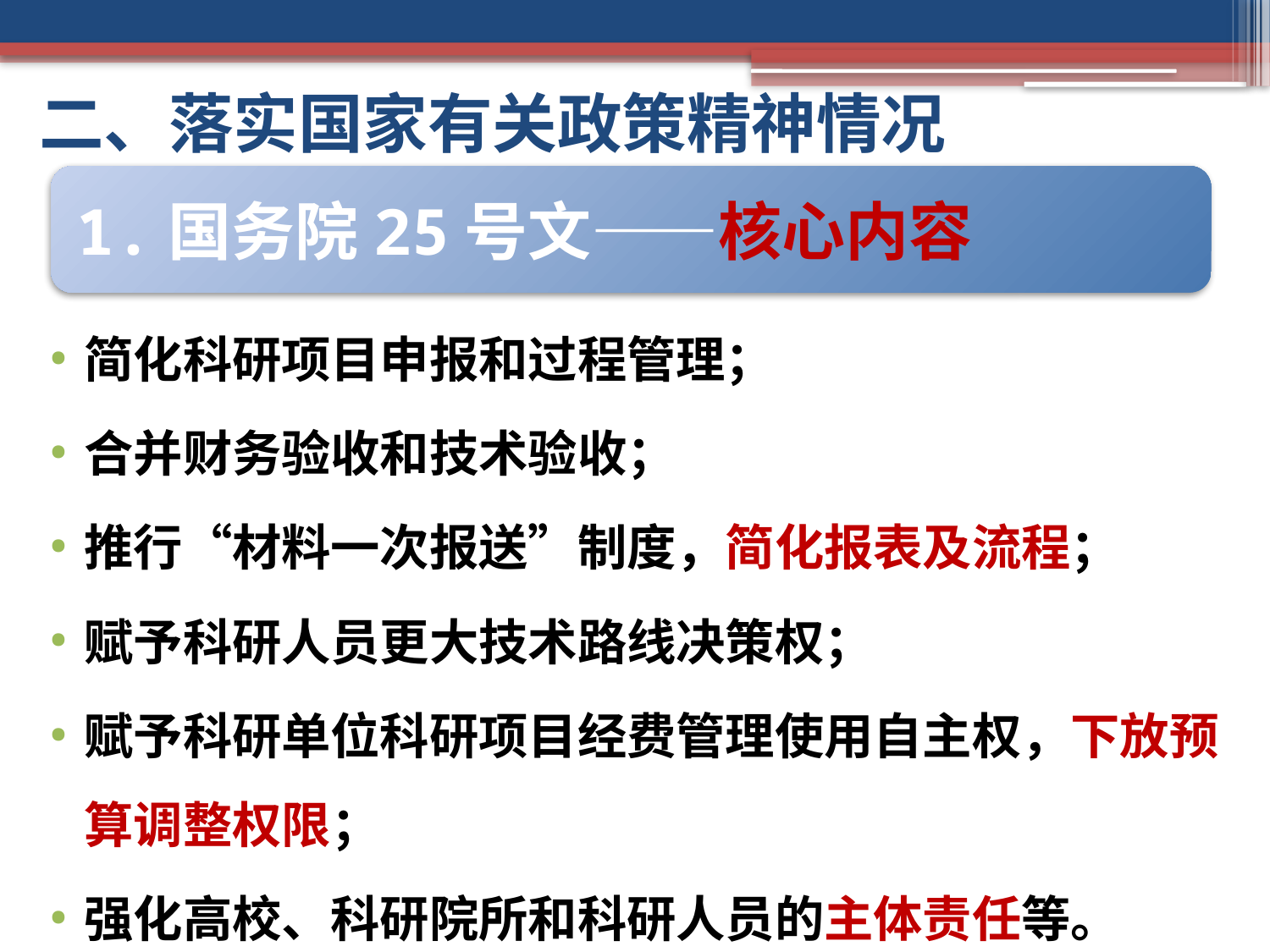

# 二、落实国家有关政策精神情况

1.国务院25号文——核心内容
简化科研项目申报和过程管理；
合并财务验收和技术验收；
推行“材料一次报送”制度，简化报表及流程；
赋予科研人员更大技术路线决策权；
赋予科研单位科研项目经费管理使用自主权，下放预算调整权限；
强化高校、科研院所和科研人员的主体责任等。